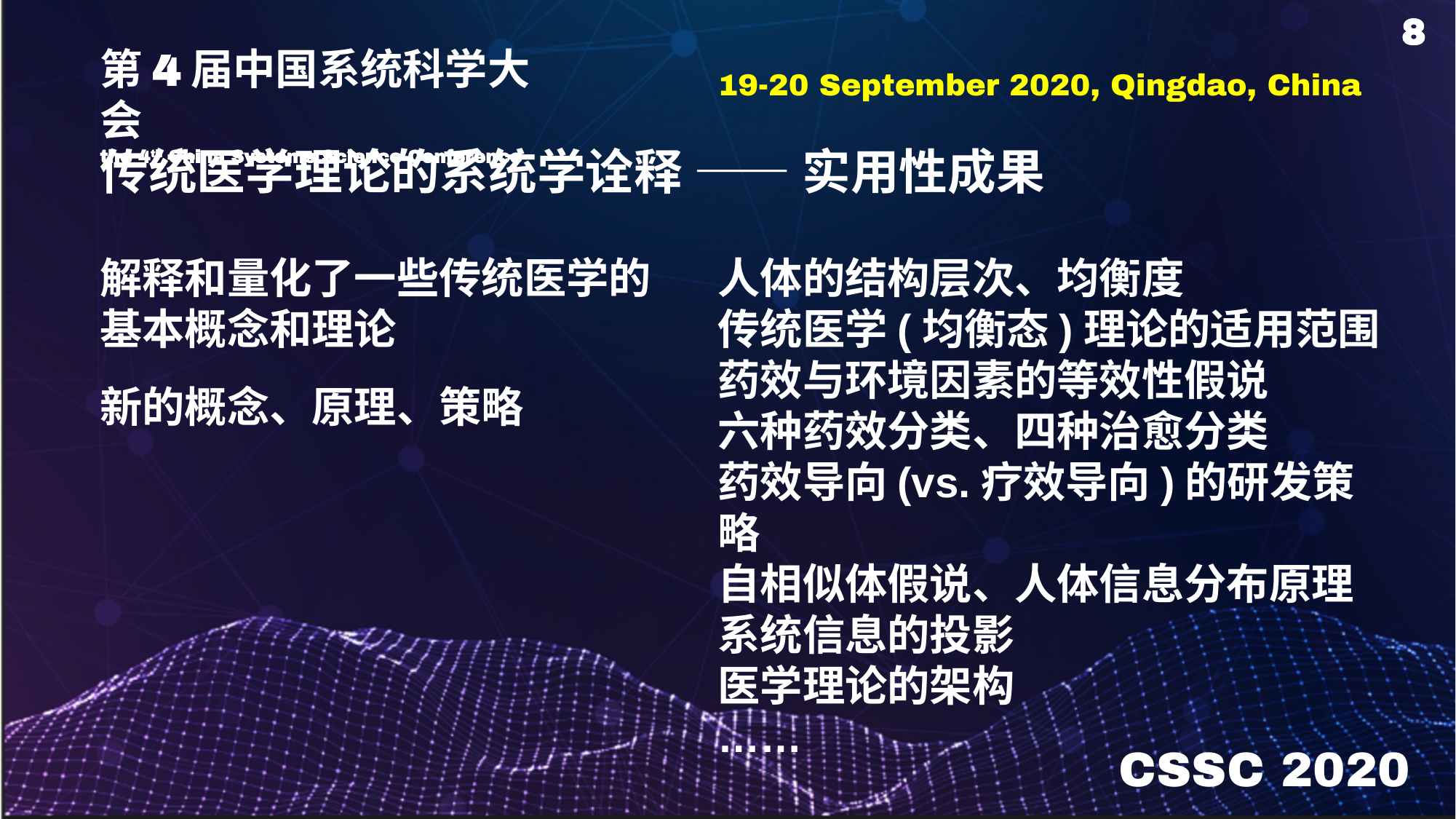

8
第4届中国系统科学大会
the 4th China Systems Science Conference
19-20 September 2020, Qingdao, China
传统医学理论的系统学诠释 —— 实用性成果
解释和量化了一些传统医学的基本概念和理论
新的概念、原理、策略
人体的结构层次、均衡度
传统医学(均衡态)理论的适用范围
药效与环境因素的等效性假说
六种药效分类、四种治愈分类
药效导向(vs.疗效导向)的研发策略
自相似体假说、人体信息分布原理
系统信息的投影
医学理论的架构
……
CSSC 2020